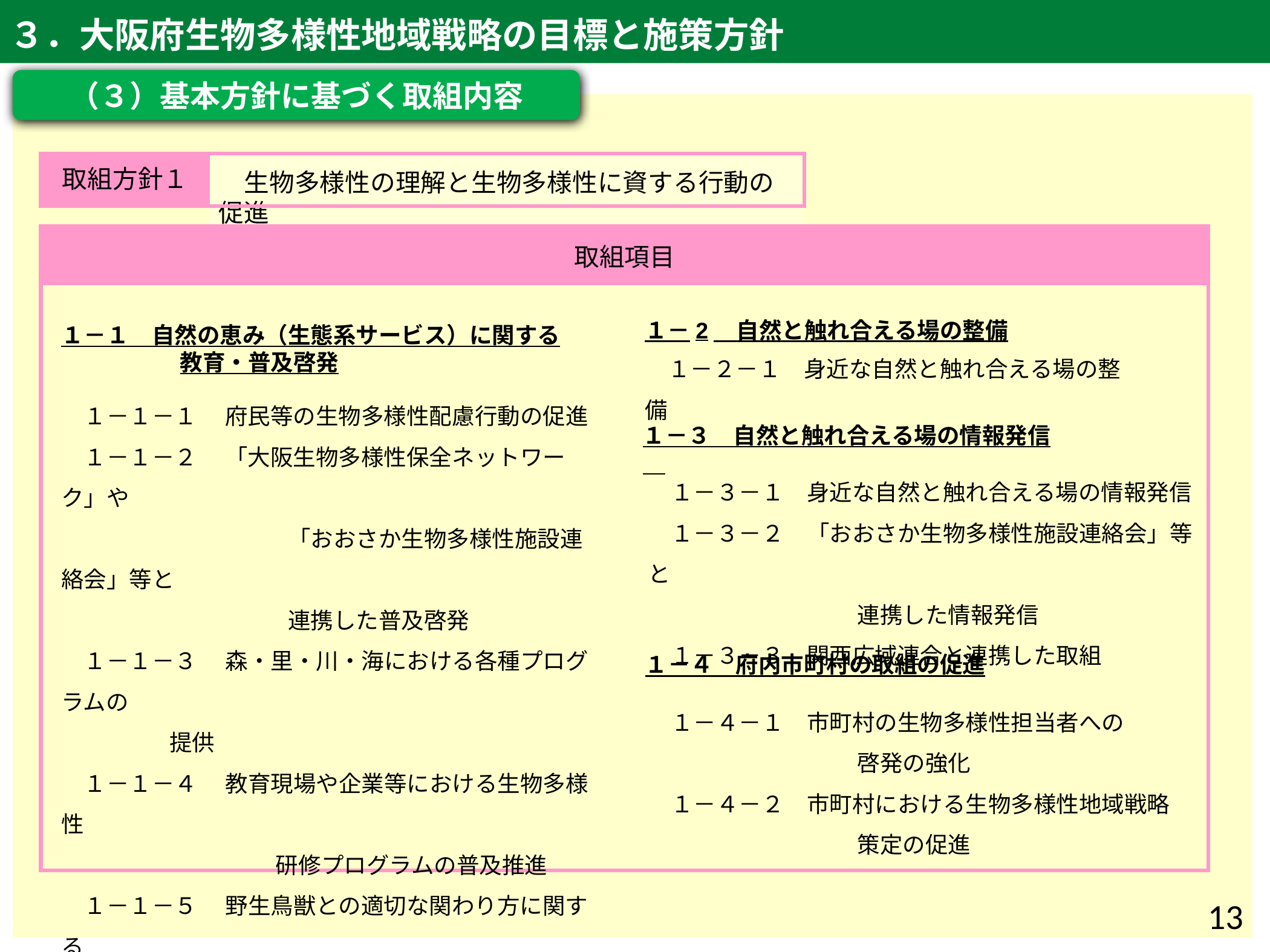

３．大阪府生物多様性地域戦略の目標と施策方針
（３）基本方針に基づく取組内容

取組方針１
　生物多様性の理解と生物多様性に資する行動の促進

取組項目
１－2　自然と触れ合える場の整備

１－１　自然の恵み（生態系サービス）に関する
　　　　　 教育・普及啓発
　１－２－１　身近な自然と触れ合える場の整備
　１－１－１　 府民等の生物多様性配慮行動の促進
　１－１－２　 「大阪生物多様性保全ネットワーク」や
　　　　　　　　　　「おおさか生物多様性施設連絡会」等と
　　　　　　　　　　連携した普及啓発
　１－１－３　 森・里・川・海における各種プログラムの
                    提供
　１－１－４　 教育現場や企業等における生物多様性
　　　　　　　　　  研修プログラムの普及推進
　１－１－５　 野生鳥獣との適切な関わり方に関する
　　　　　　　　　　普及啓発
  １－１－６　 生物多様性普及啓発に係る人材育成
１－３　自然と触れ合える場の情報発信

　１－３－１　身近な自然と触れ合える場の情報発信
　１－３－２　「おおさか生物多様性施設連絡会」等と
　　　　　　　　　 連携した情報発信
　１－３－３　関西広域連合と連携した取組
１－４　府内市町村の取組の促進
　１－４－１　市町村の生物多様性担当者への
　　　　　　　　　 啓発の強化
　１－４－２　市町村における生物多様性地域戦略
　　　　　　　　　 策定の促進
13